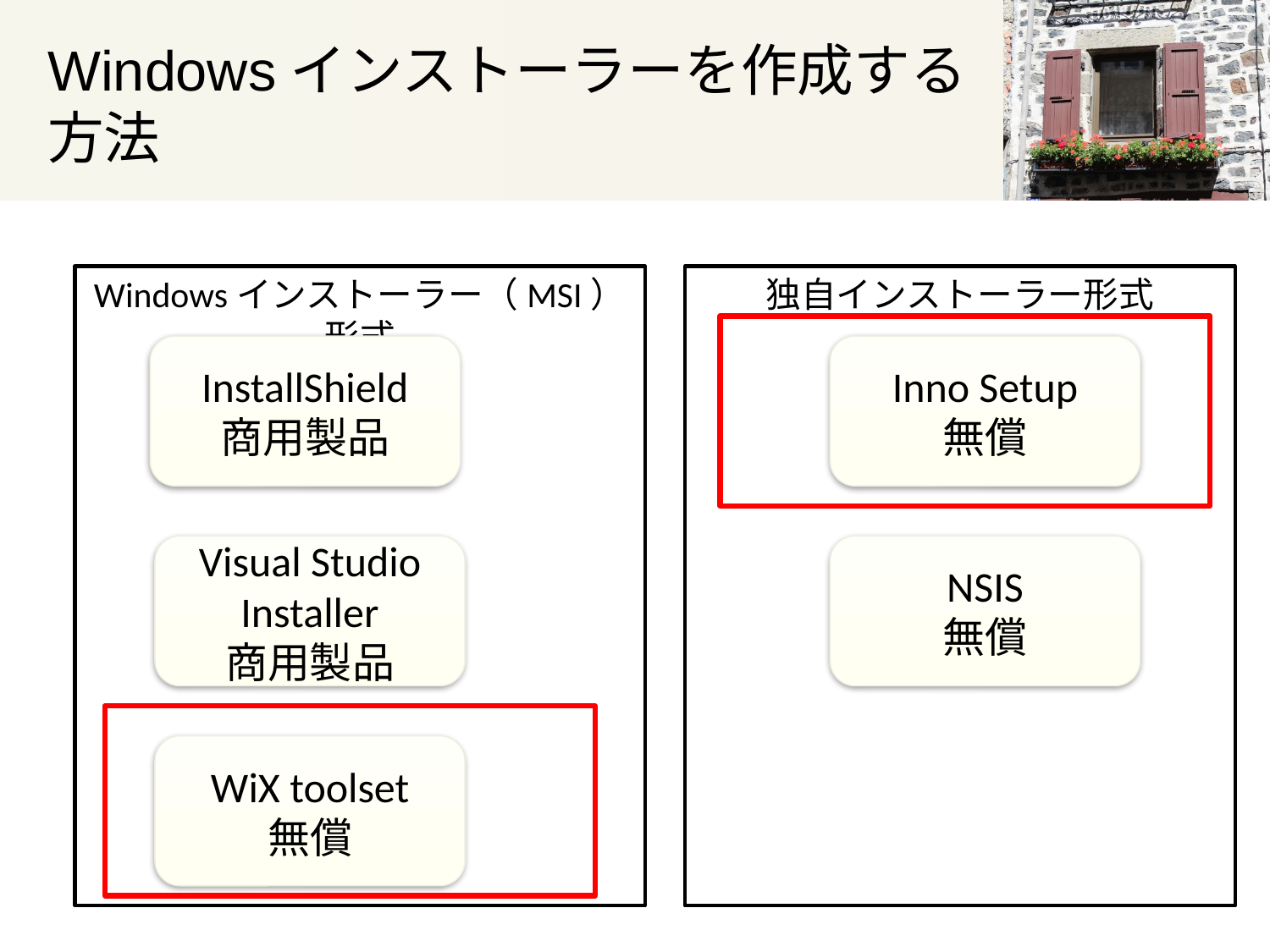

# Windowsインストーラーを作成する方法
Windowsインストーラー（MSI）形式
独自インストーラー形式

InstallShield
商用製品
Inno Setup
無償
Visual Studio Installer
商用製品
NSIS
無償

WiX toolset
無償